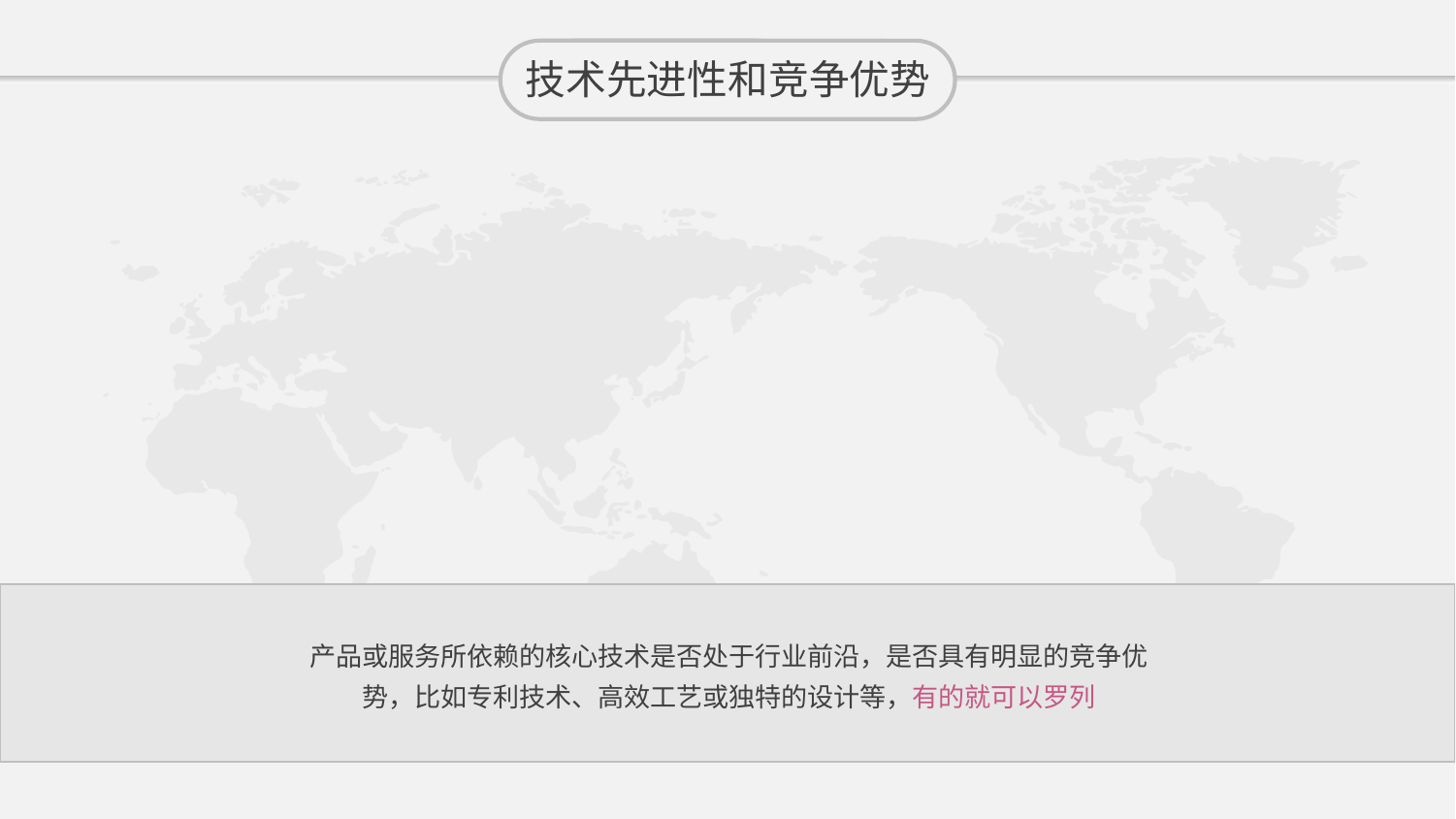

技术先进性和竞争优势

产品或服务所依赖的核心技术是否处于行业前沿，是否具有明显的竞争优势，比如专利技术、高效工艺或独特的设计等，有的就可以罗列